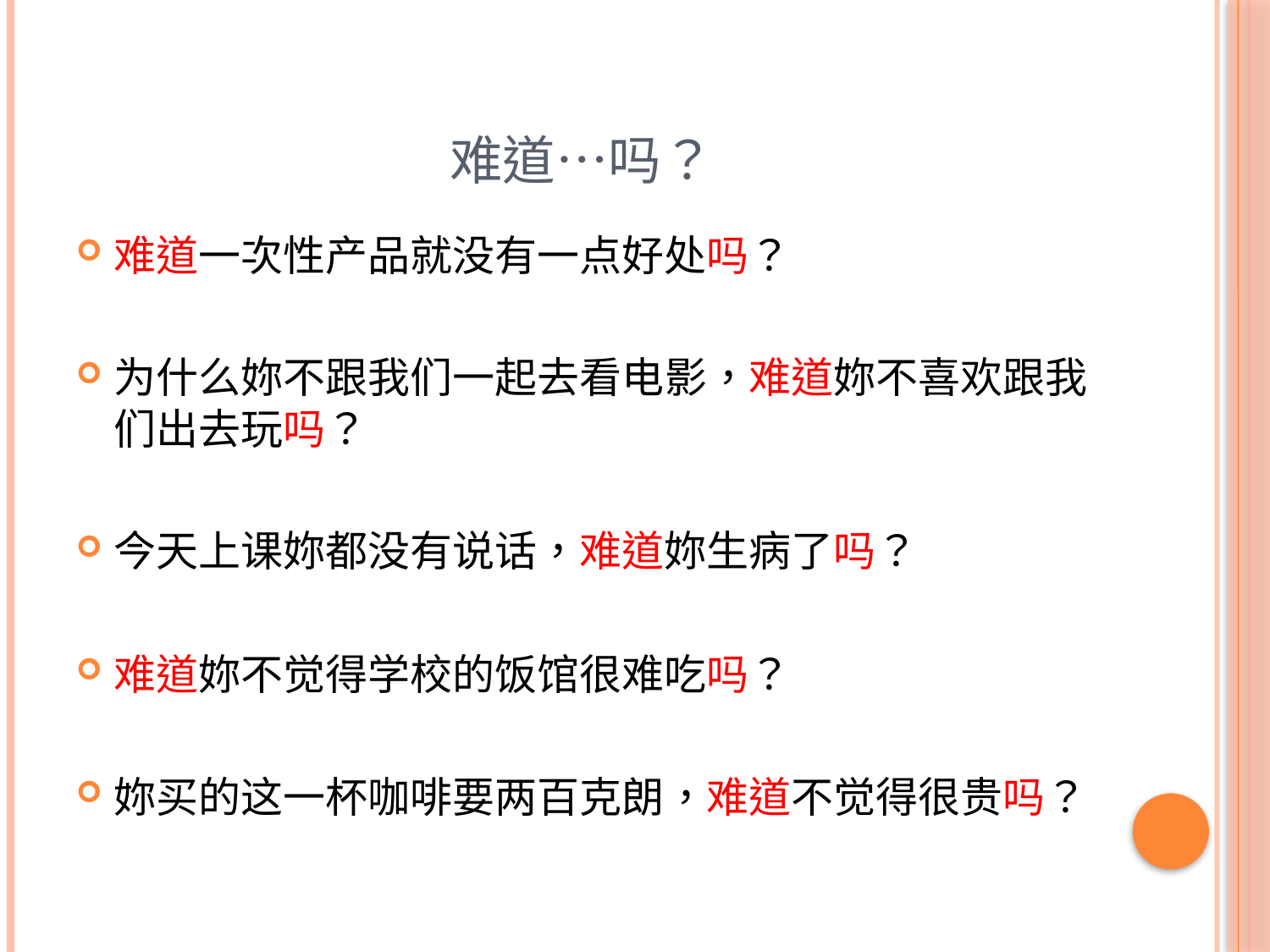

# 难道…吗？
难道一次性产品就没有一点好处吗？

为什么妳不跟我们一起去看电影，难道妳不喜欢跟我们出去玩吗？

今天上课妳都没有说话，难道妳生病了吗？

难道妳不觉得学校的饭馆很难吃吗？

妳买的这一杯咖啡要两百克朗，难道不觉得很贵吗？